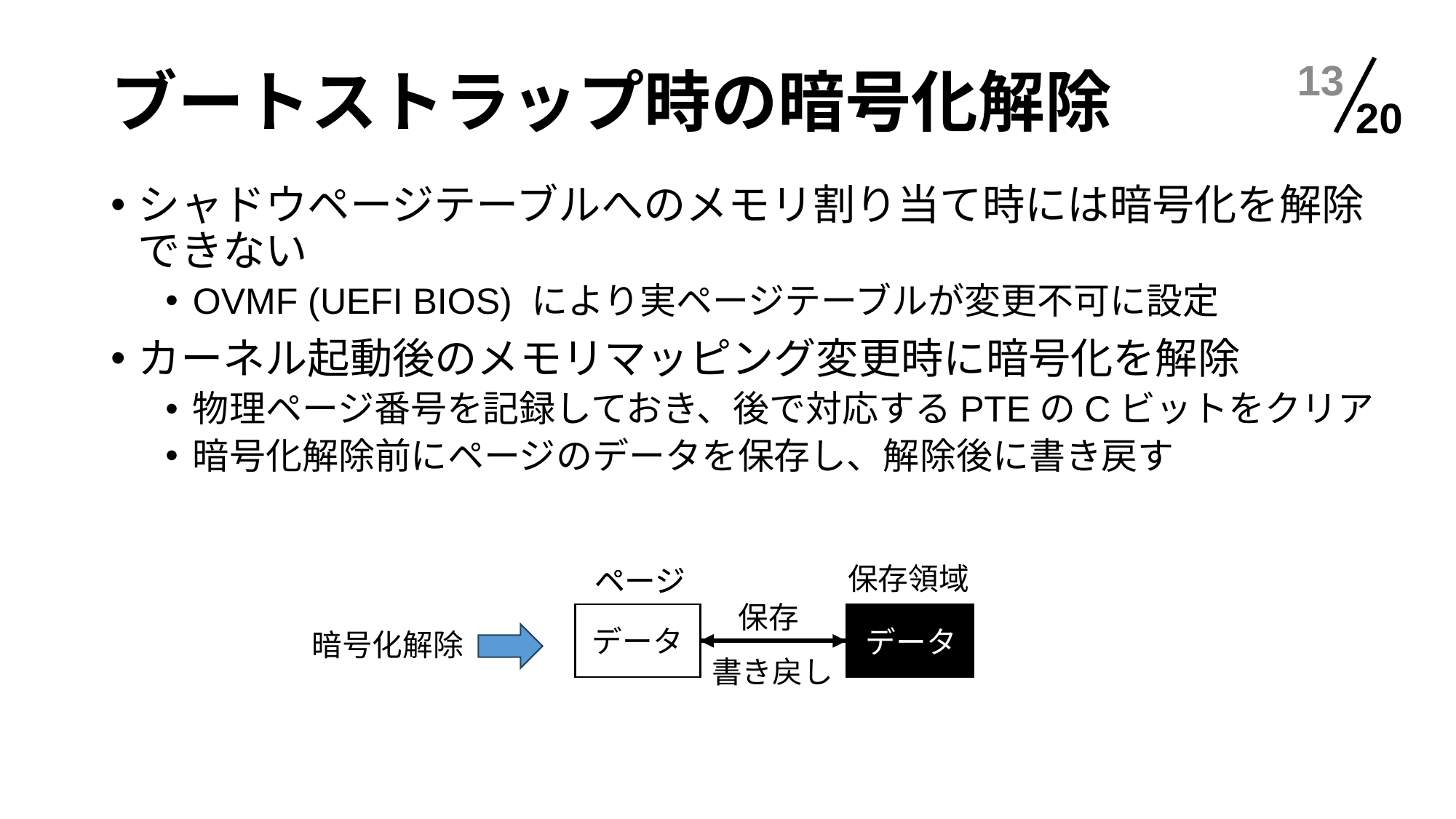

# ブートストラップ時の暗号化解除
13
シャドウページテーブルへのメモリ割り当て時には暗号化を解除できない
OVMF (UEFI BIOS) により実ページテーブルが変更不可に設定
カーネル起動後のメモリマッピング変更時に暗号化を解除
物理ページ番号を記録しておき、後で対応するPTEのCビットをクリア
暗号化解除前にページのデータを保存し、解除後に書き戻す
保存領域
ページ
ページ
保存
データ
#$%&
データ

データ
暗号化解除

書き戻し